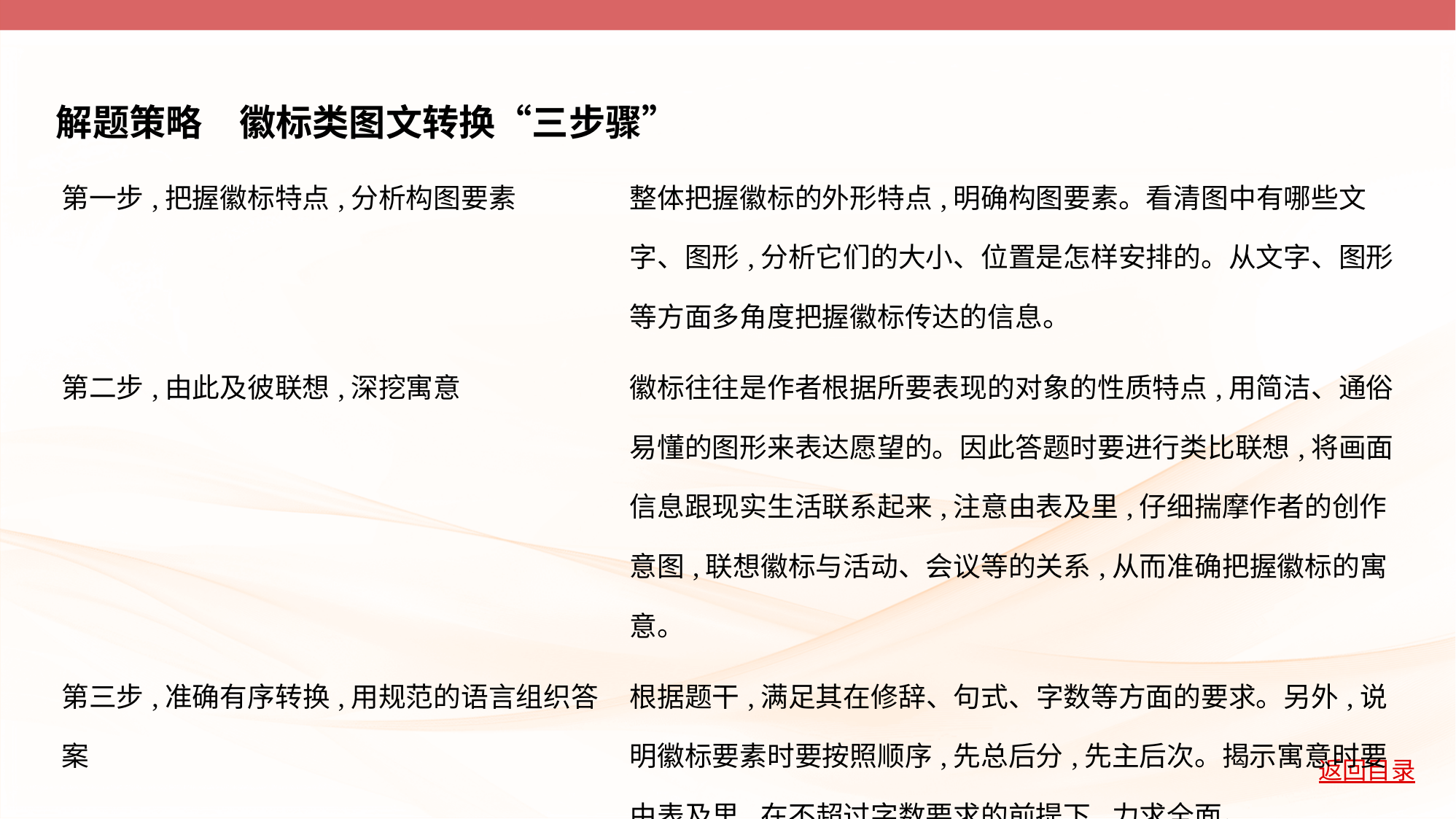

解题策略　徽标类图文转换“三步骤”
| 第一步,把握徽标特点,分析构图要素 | 整体把握徽标的外形特点,明确构图要素。看清图中有哪些文字、图形,分析它们的大小、位置是怎样安排的。从文字、图形等方面多角度把握徽标传达的信息。 |
| --- | --- |
| 第二步,由此及彼联想,深挖寓意 | 徽标往往是作者根据所要表现的对象的性质特点,用简洁、通俗易懂的图形来表达愿望的。因此答题时要进行类比联想,将画面信息跟现实生活联系起来,注意由表及里,仔细揣摩作者的创作意图,联想徽标与活动、会议等的关系,从而准确把握徽标的寓意。 |
| 第三步,准确有序转换,用规范的语言组织答案 | 根据题干,满足其在修辞、句式、字数等方面的要求。另外,说明徽标要素时要按照顺序,先总后分,先主后次。揭示寓意时要由表及里,在不超过字数要求的前提下,力求全面。 |